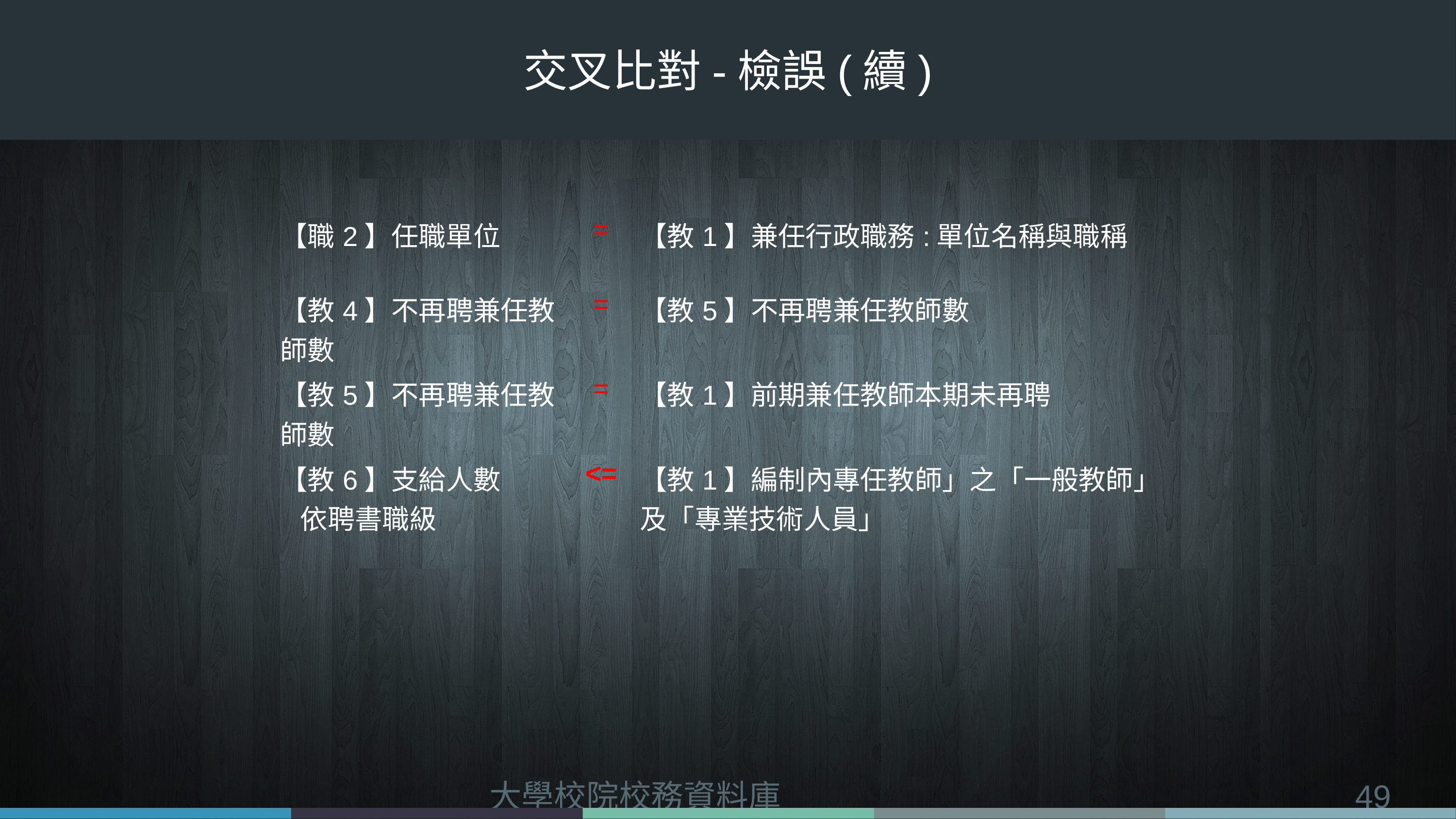

# 交叉比對-檢誤(續)
| 【職2】任職單位 | = | 【教1】兼任行政職務:單位名稱與職稱 |
| --- | --- | --- |
| 【教4】不再聘兼任教師數 | = | 【教5】不再聘兼任教師數 |
| 【教5】不再聘兼任教師數 | = | 【教1】前期兼任教師本期未再聘 |
| 【教6】支給人數 依聘書職級 | <= | 【教1】編制內專任教師」之「一般教師」及「專業技術人員」 |
大學校院校務資料庫
49